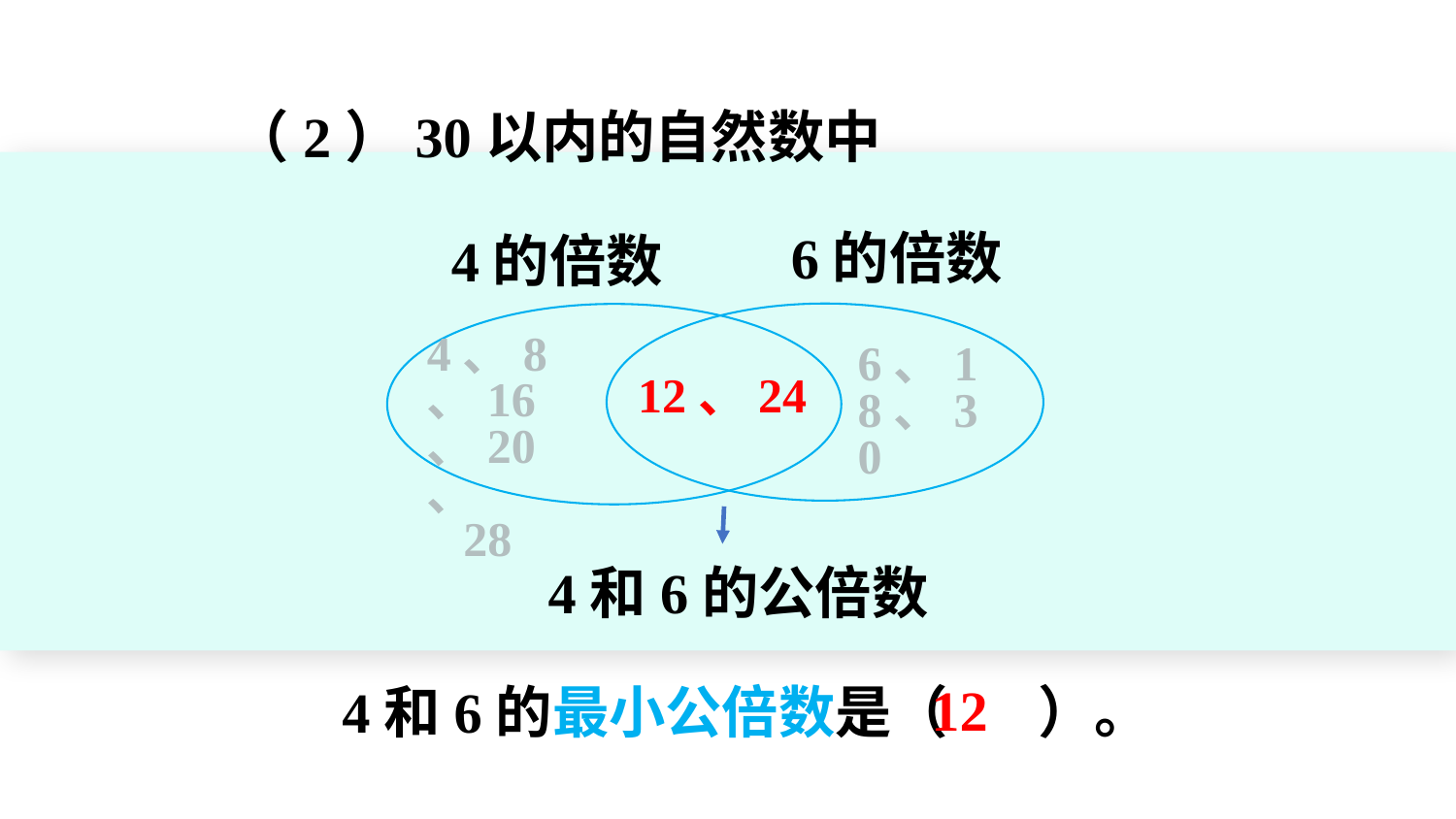

（2）30以内的自然数中
6的倍数
4的倍数

4、8、16、20、
   28
6、18、30
12、24
4和6的公倍数
12
4和6的最小公倍数是（       ）。